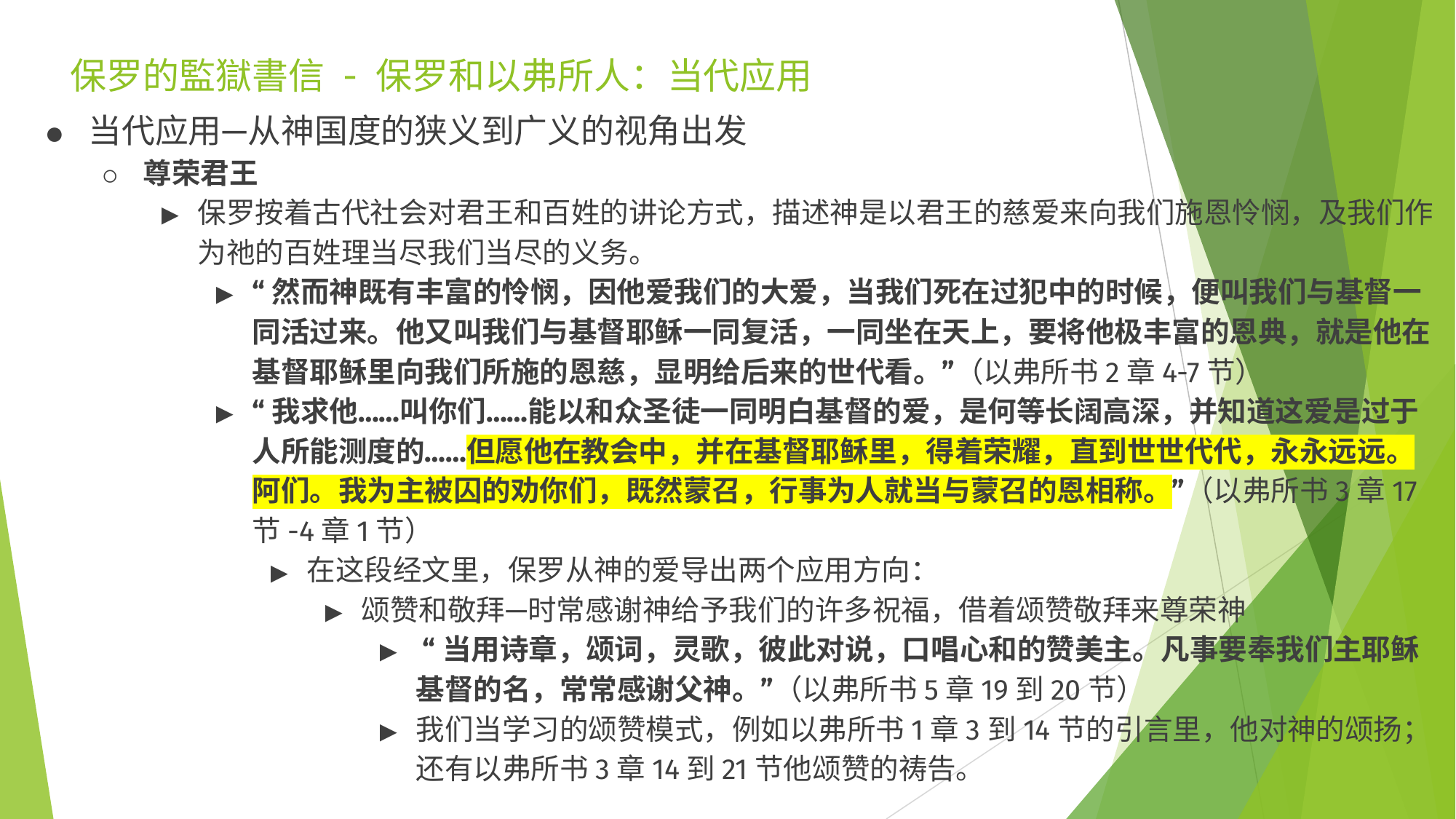

# 保罗的監獄書信 - 保罗和以弗所人：当代应用
当代应用—从神国度的狭义到广义​的视角出发
尊荣君王
保罗按着古代社会对君王和百姓的讲论方式，描述神是以君王的慈爱来向我们施恩怜悯，及我们作为祂的百姓理当尽我们当尽的义务。
“然而神既有丰富的怜悯，因他爱我们的大爱，当我们死在过犯中的时候，便叫我们与基督一同活过来。他又叫我们与基督耶稣一同复活，一同坐在天上，要将他极丰富的恩典，就是他在基督耶稣里向我们所施的恩慈，显明给后来的世代看。”（以弗所书2章4-7节）
“我求他……叫你们……能以和众圣徒一同明白基督的爱，是何等长阔高深，并知道这爱是过于人所能测度的……但愿他在教会中，并在基督耶稣里，得着荣耀，直到世世代代，永永远远。阿们。我为主被囚的劝你们，既然蒙召，行事为人就当与蒙召的恩相称。”（以弗所书3章17节-4章1节）
在这段经文里，保罗从神的爱导出两个应用方向：
颂赞和敬拜—时常感谢神给予我们的许多祝福，借着颂赞敬拜来尊荣神​​
 “当用诗章，颂词，灵歌，彼此对说，口唱心和的赞美主。凡事要奉我们主耶稣基督的名，常常感谢父神。”（以弗所书5章19到20节）
我们当学习的颂赞模式，例如以弗所书1章3到14节的引言里，他对神的颂扬；还有以弗所书3章14到21节他颂赞的祷告。